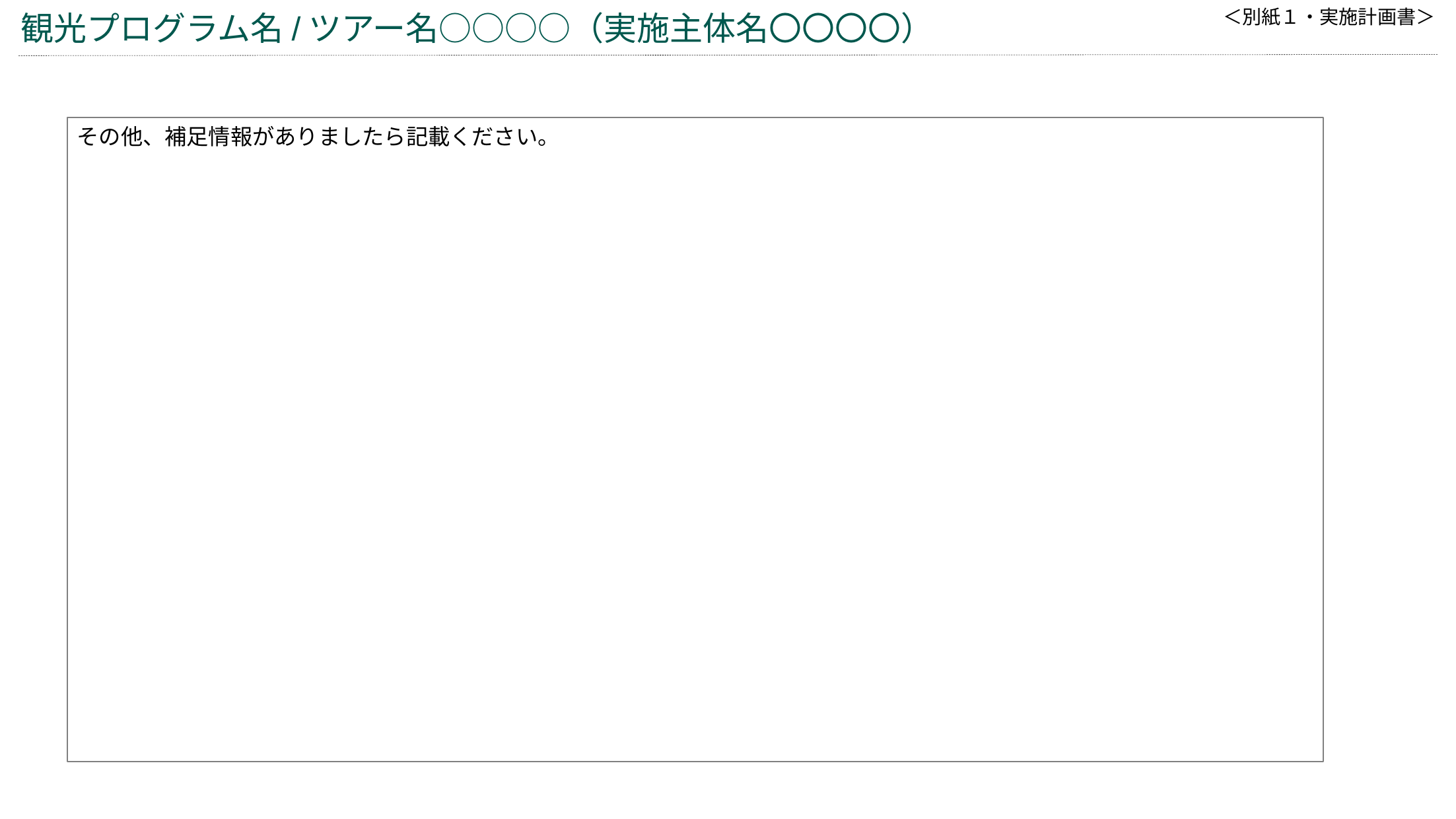

＜別紙１・実施計画書＞
観光プログラム名/ツアー名○○○○（実施主体名〇〇〇〇）
その他、補足情報がありましたら記載ください。